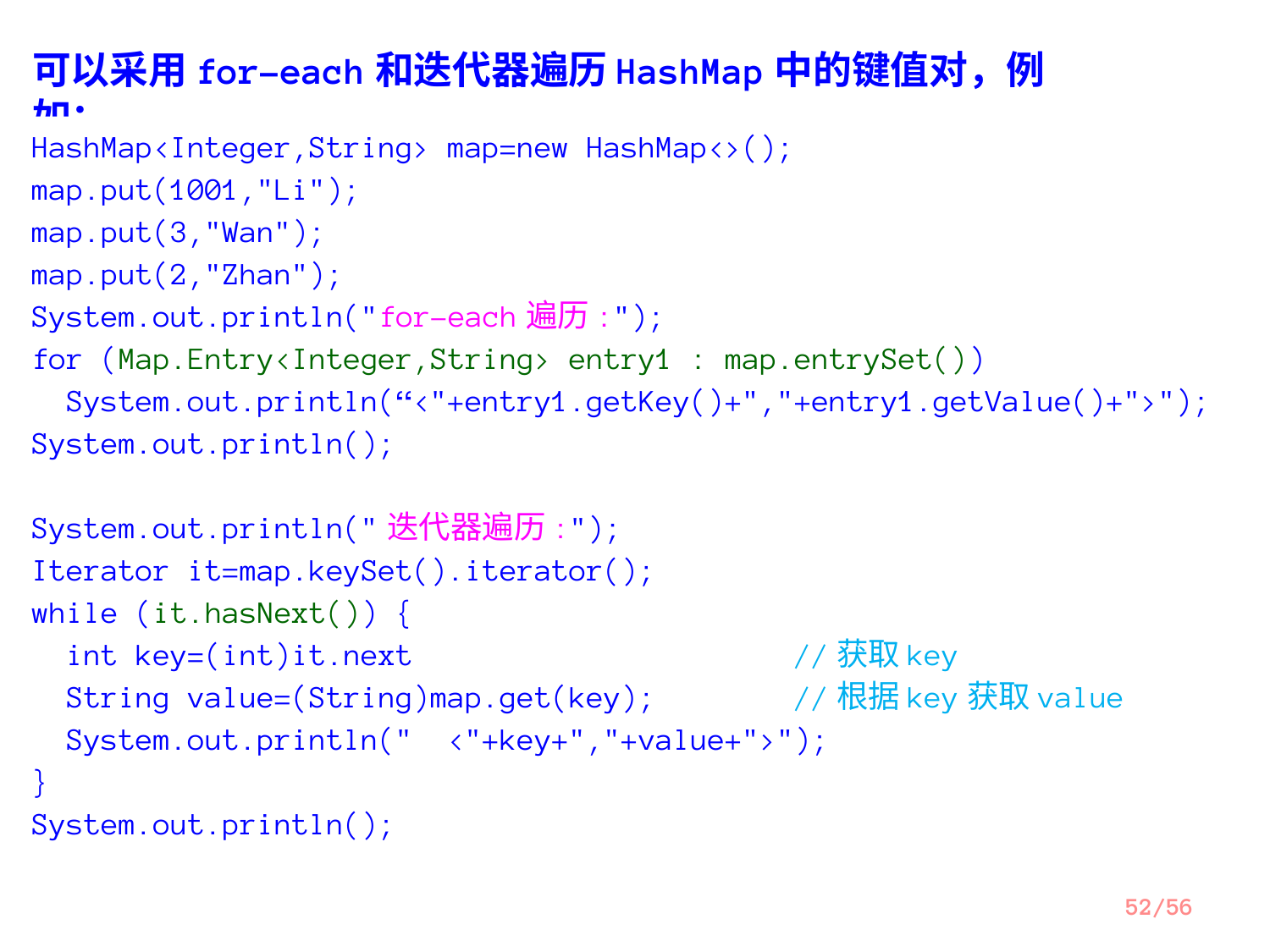

可以采用for-each和迭代器遍历HashMap中的键值对，例如：
HashMap<Integer,String> map=new HashMap<>();
map.put(1001,"Li");
map.put(3,"Wan");
map.put(2,"Zhan");
System.out.println("for-each遍历:");
for (Map.Entry<Integer,String> entry1 : map.entrySet())
  System.out.println(“<"+entry1.getKey()+","+entry1.getValue()+">");
System.out.println();

System.out.println("迭代器遍历:");
Iterator it=map.keySet().iterator();
while (it.hasNext()) {
  int key=(int)it.next			//获取key
  String value=(String)map.get(key);  	//根据key获取value
  System.out.println("  <"+key+","+value+">");
}
System.out.println();
52/56